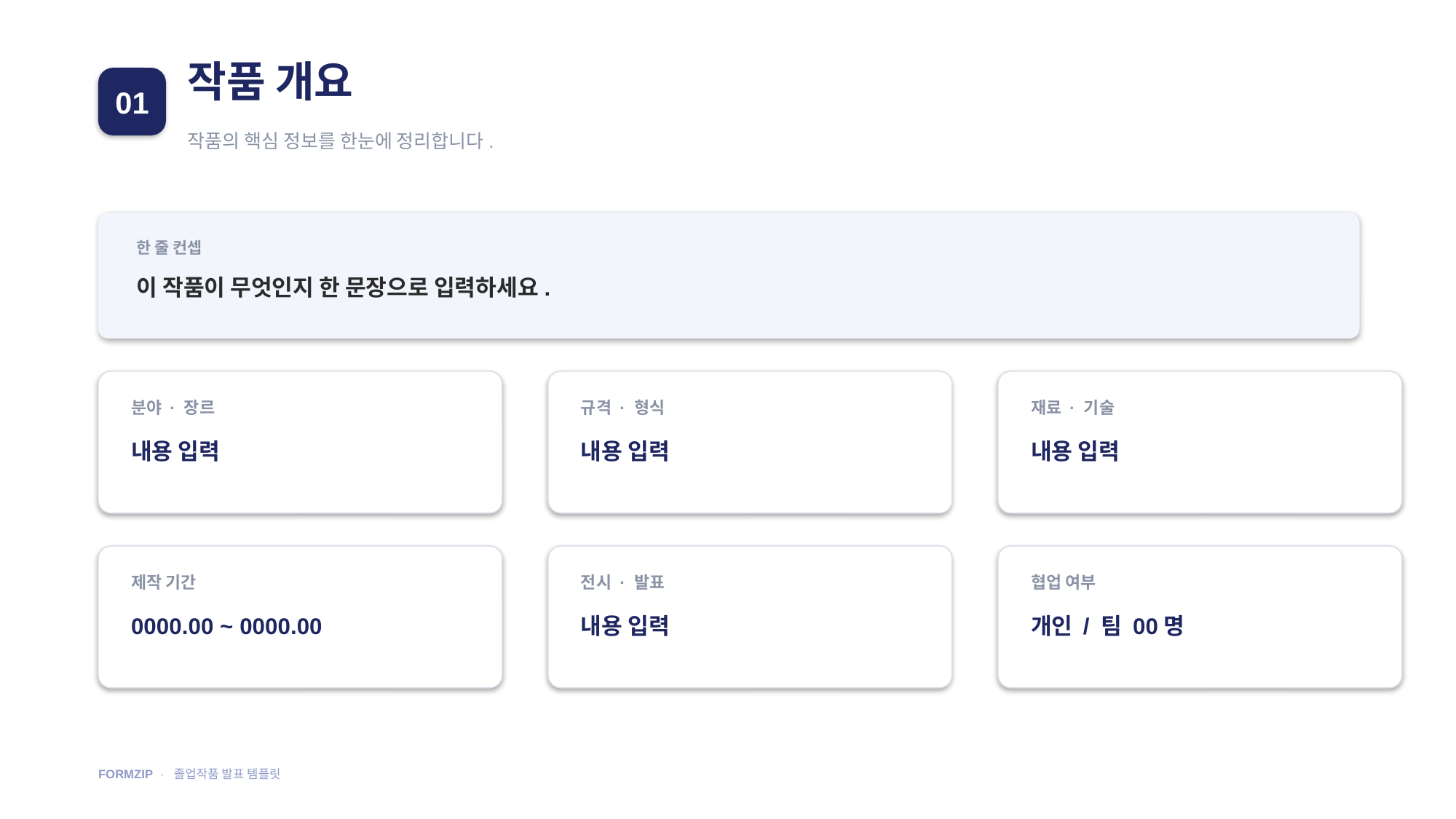

작품 개요
01
작품의 핵심 정보를 한눈에 정리합니다.

한 줄 컨셉
이 작품이 무엇인지 한 문장으로 입력하세요.

분야 · 장르
규격 · 형식
재료 · 기술
내용 입력
내용 입력
내용 입력

제작 기간
전시 · 발표
협업 여부
0000.00 ~ 0000.00
내용 입력
개인 / 팀 00명
FORMZIP  ·  졸업작품 발표 템플릿